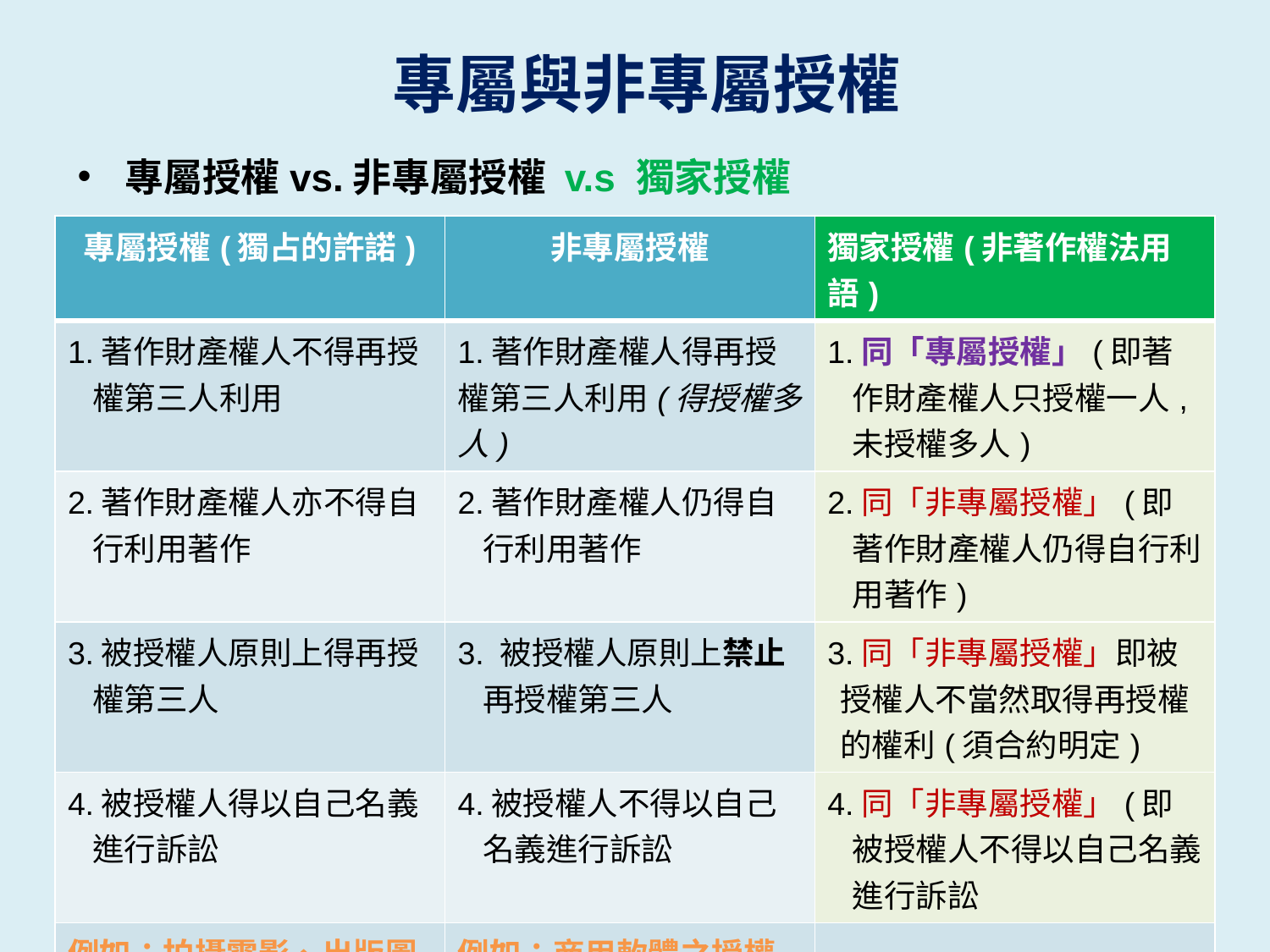

# 專屬與非專屬授權
專屬授權vs.非專屬授權 v.s 獨家授權
| 專屬授權(獨占的許諾) | 非專屬授權 | 獨家授權(非著作權法用語) |
| --- | --- | --- |
| 1.著作財產權人不得再授權第三人利用 | 1.著作財產權人得再授權第三人利用(得授權多人) | 1.同「專屬授權」(即著作財產權人只授權一人,未授權多人) |
| 2.著作財產權人亦不得自行利用著作 | 2.著作財產權人仍得自行利用著作 | 2.同「非專屬授權」(即著作財產權人仍得自行利用著作) |
| 3.被授權人原則上得再授權第三人 | 3. 被授權人原則上禁止再授權第三人 | 3.同「非專屬授權」即被授權人不當然取得再授權的權利(須合約明定) |
| 4.被授權人得以自己名義進行訴訟 | 4.被授權人不得以自己名義進行訴訟 | 4.同「非專屬授權」(即被授權人不得以自己名義進行訴訟 |
| 例如：拍攝電影、出版圖書 | 例如：商用軟體之授權 |  |
38